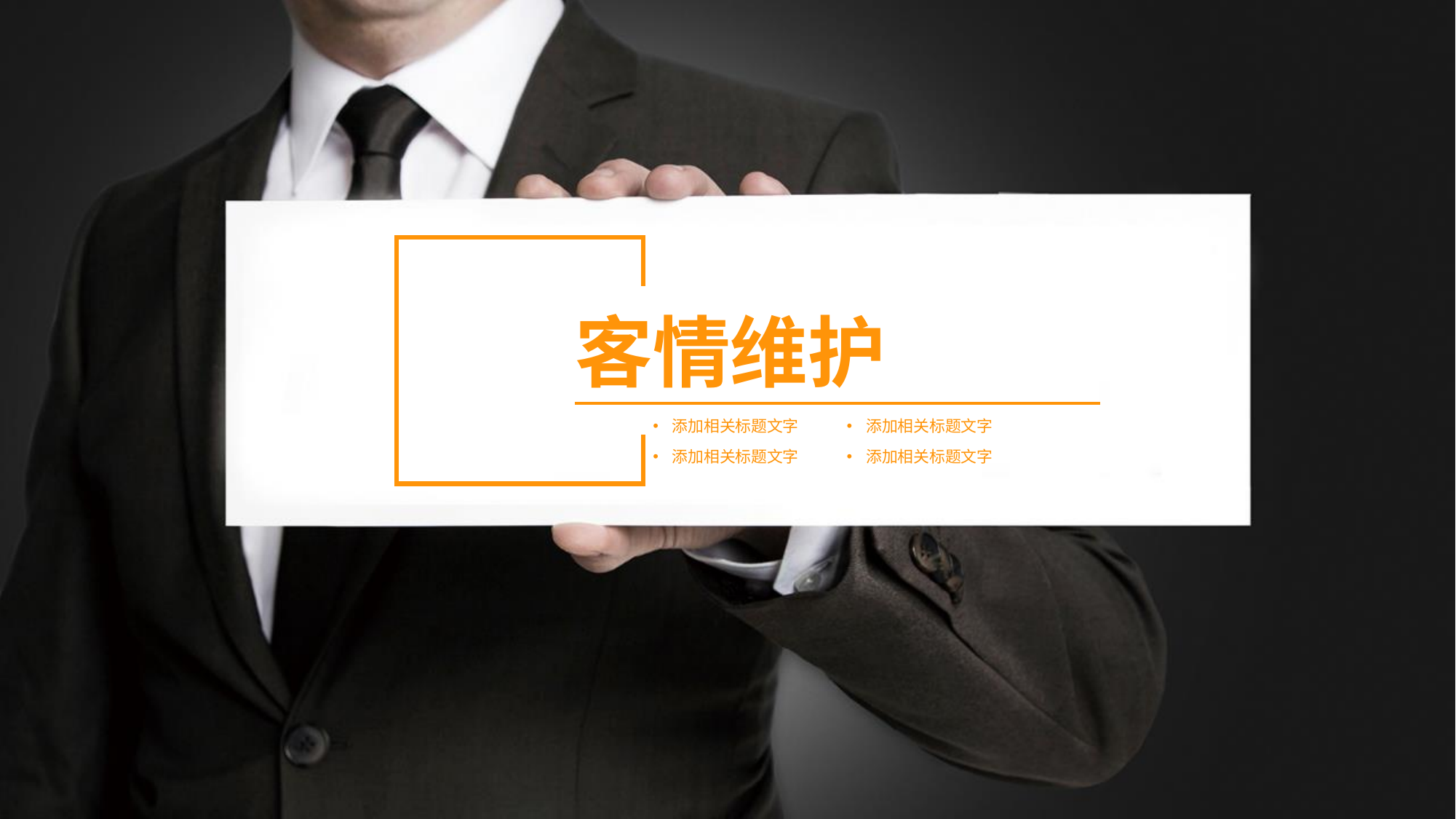

客情维护
添加相关标题文字
添加相关标题文字
添加相关标题文字
添加相关标题文字